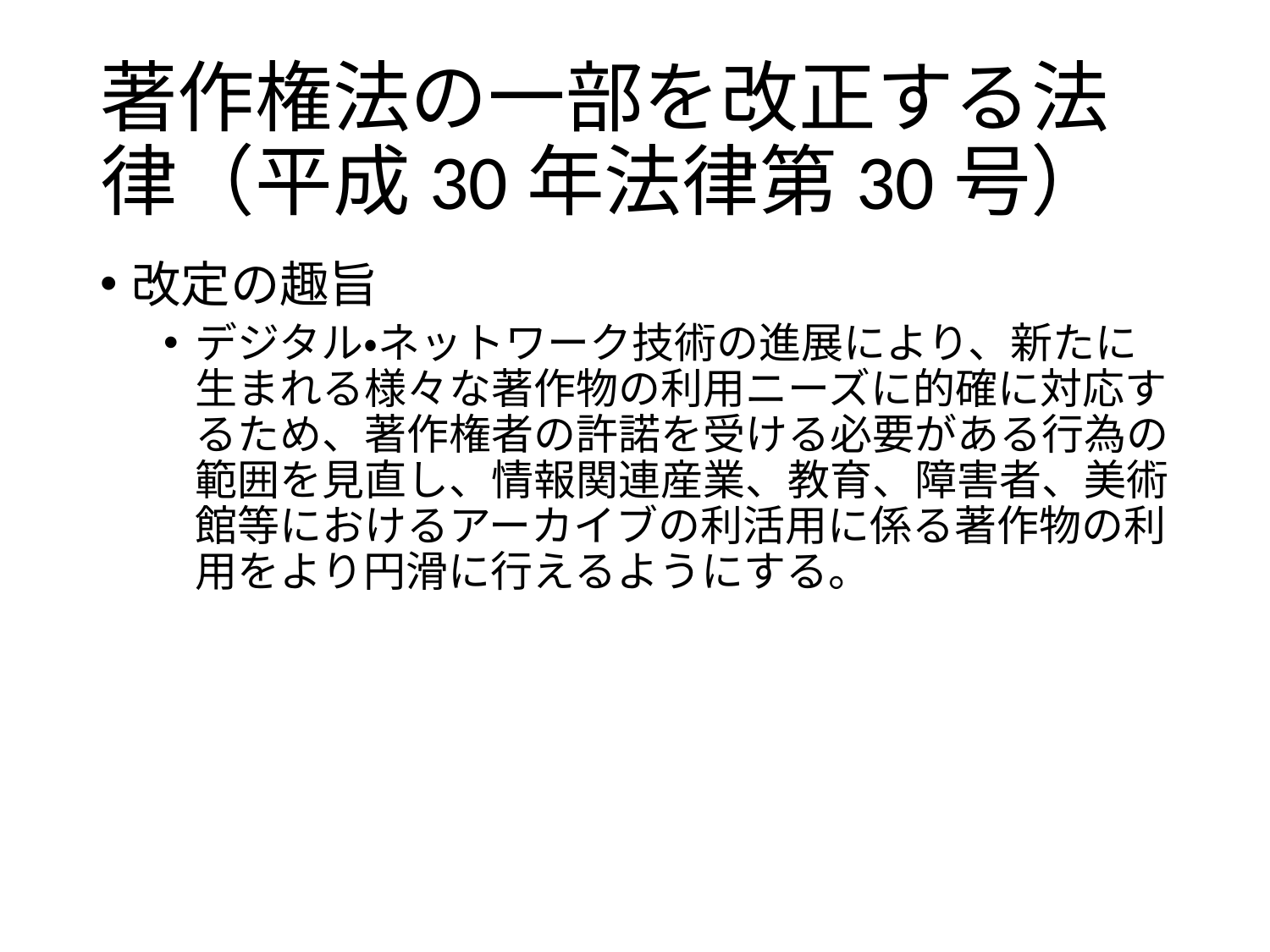

# 著作権法の一部を改正する法律（平成30年法律第30号）
改定の趣旨
デジタル・ネットワーク技術の進展により、新たに生まれる様々な著作物の利用ニーズに的確に対応するため、著作権者の許諾を受ける必要がある行為の範囲を見直し、情報関連産業、教育、障害者、美術館等におけるアーカイブの利活用に係る著作物の利用をより円滑に行えるようにする。